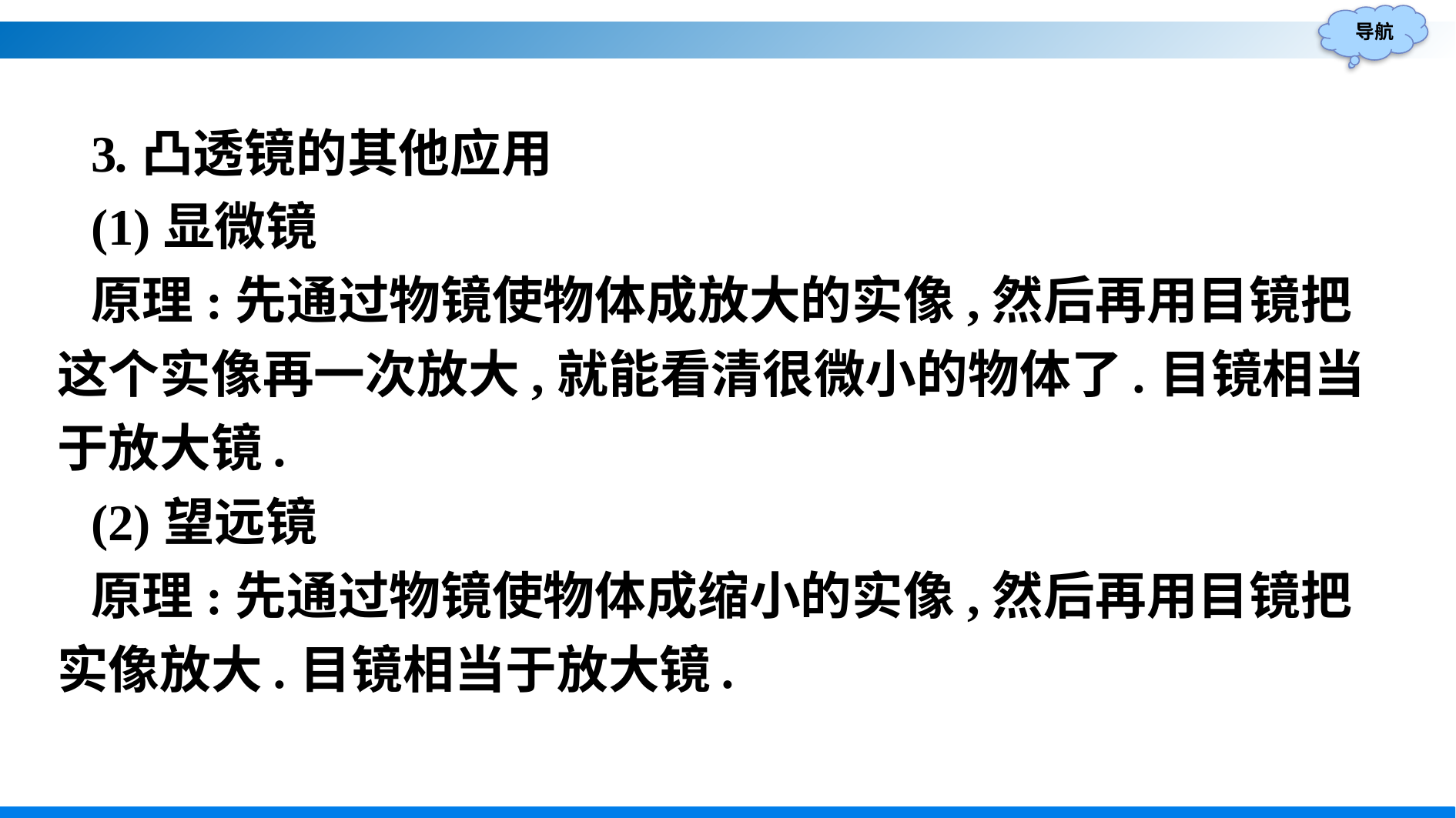

3.凸透镜的其他应用
(1)显微镜
原理:先通过物镜使物体成放大的实像,然后再用目镜把这个实像再一次放大,就能看清很微小的物体了.目镜相当于放大镜.
(2)望远镜
原理:先通过物镜使物体成缩小的实像,然后再用目镜把实像放大.目镜相当于放大镜.